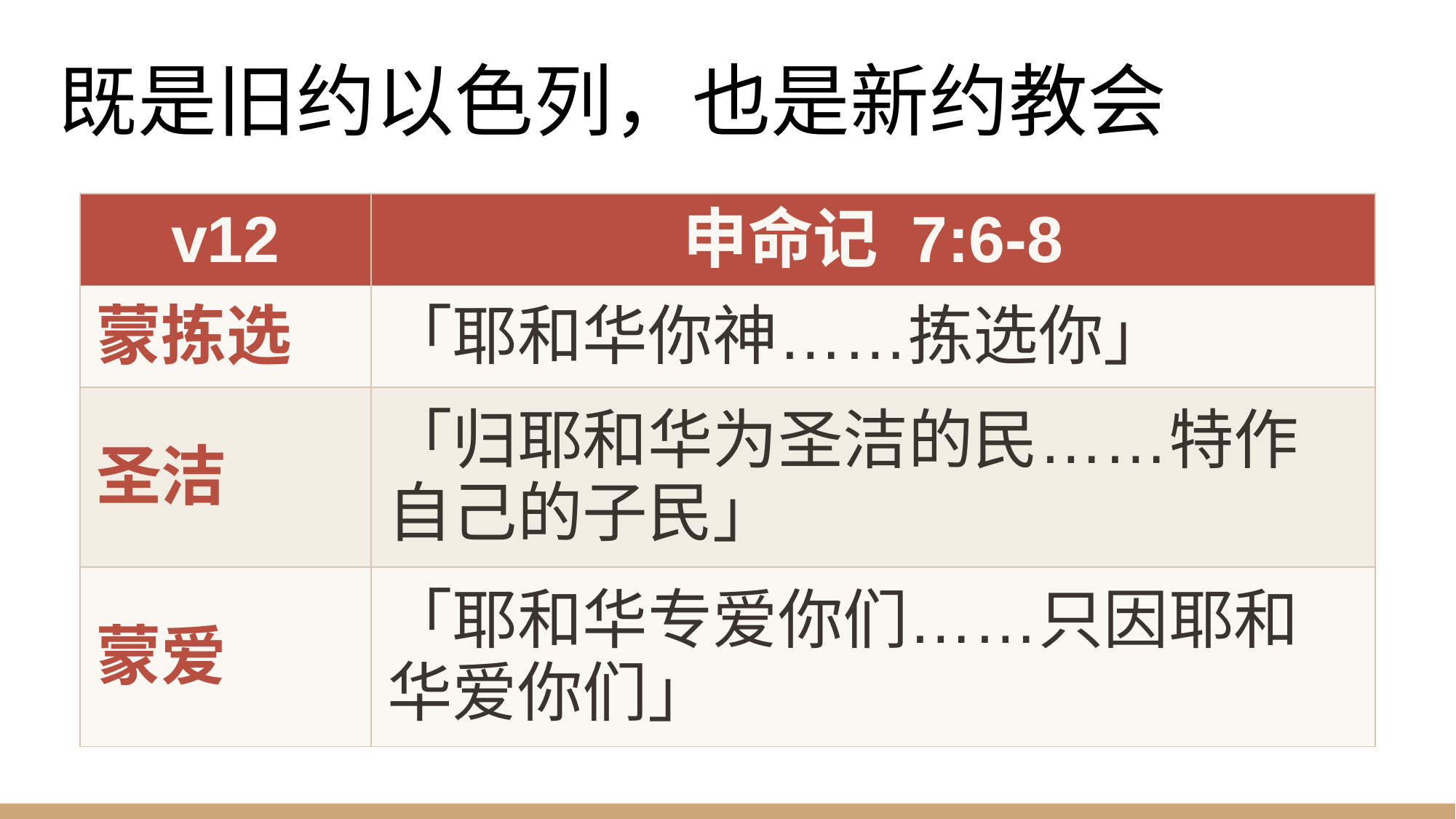

# 既是旧约以色列，也是新约教会
| v12 | 申命记 7:6-8 |
| --- | --- |
| 蒙拣选 | 「耶和华你神……拣选你」 |
| 圣洁 | 「归耶和华为圣洁的民……特作自己的子民」 |
| 蒙爱 | 「耶和华专爱你们……只因耶和华爱你们」 |